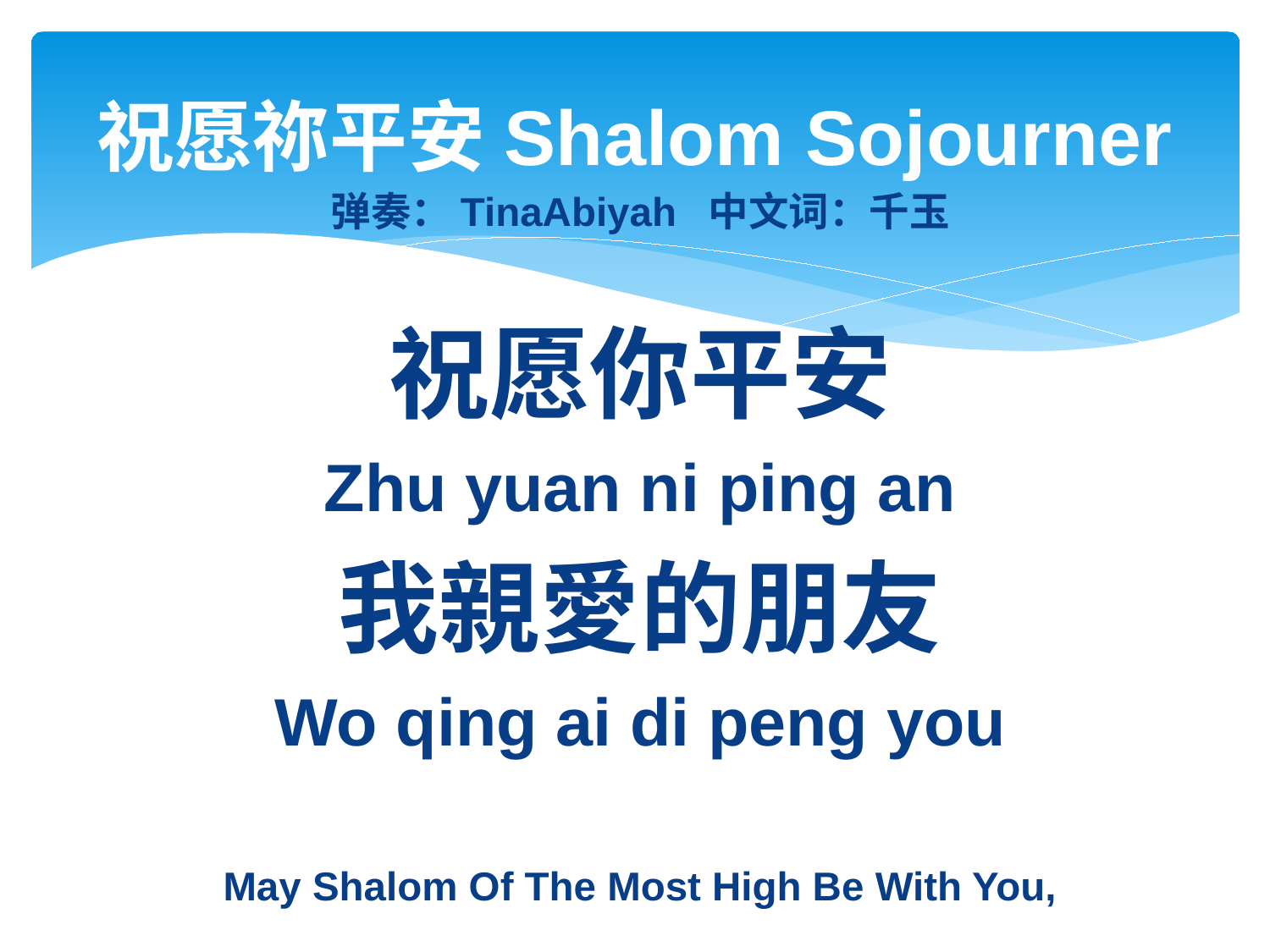

# 祝愿祢平安Shalom Sojourner
弹奏：TinaAbiyah  中文词：千玉

祝愿你平安
Zhu yuan ni ping an
我親愛的朋友
Wo qing ai di peng you

May Shalom Of The Most High Be With You,